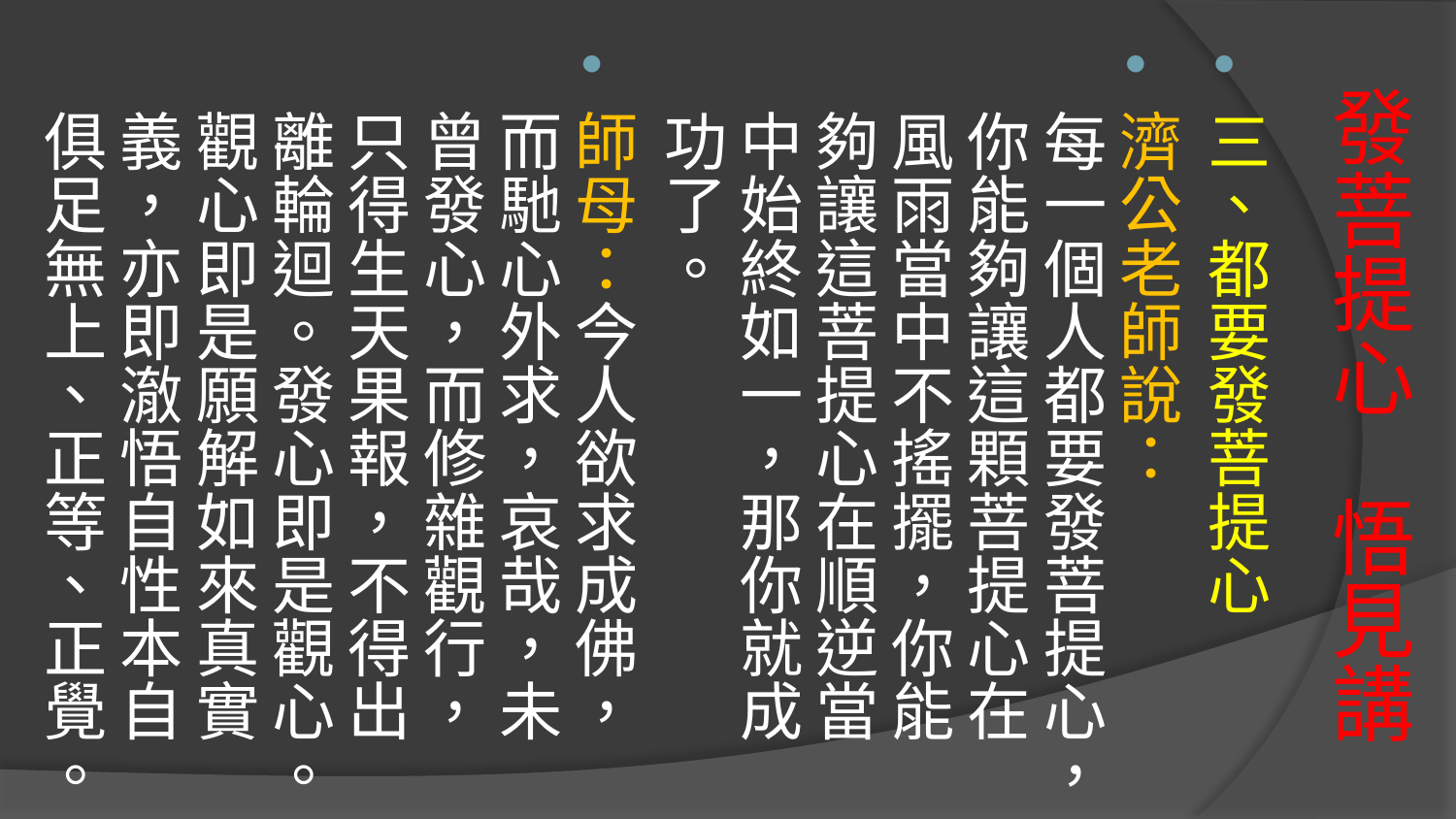

三、都要發菩提心
濟公老師說：
每一個人都要發菩提心，你能夠讓這顆菩提心在風雨當中不搖擺，你能夠讓這菩提心在順逆當中始終如一，那你就成功了。
師母：今人欲求成佛，而馳心外求，哀哉，未曾發心，而修雜觀行，只得生天果報，不得出離輪迴。發心即是觀心。觀心即是願解如來真實義，亦即澈悟自性本自俱足無上、正等、正覺。
# 發菩提心    悟見講